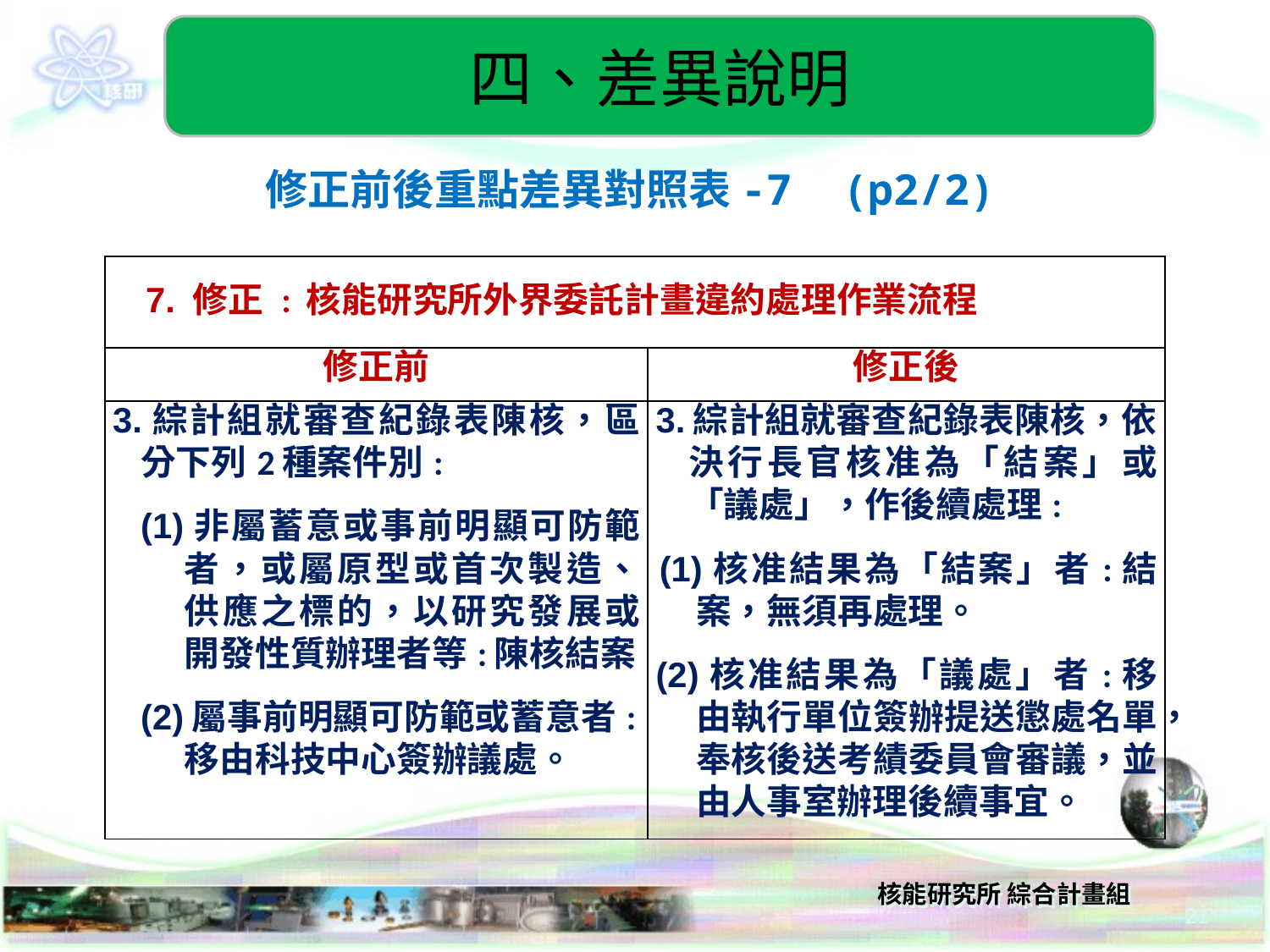

四、差異說明
修正前後重點差異對照表-7  (p2/2)
| 7. 修正 : 核能研究所外界委託計畫違約處理作業流程 |  |
| --- | --- |
| 修正前 | 修正後 |
| 3.綜計組就審查紀錄表陳核，區分下列2種案件別: (1)非屬蓄意或事前明顯可防範者，或屬原型或首次製造、供應之標的，以研究發展或開發性質辦理者等:陳核結案 (2)屬事前明顯可防範或蓄意者:移由科技中心簽辦議處。 | 3.綜計組就審查紀錄表陳核，依決行長官核准為「結案」或「議處」，作後續處理: (1)核准結果為「結案」者:結案，無須再處理。 (2)核准結果為「議處」者:移由執行單位簽辦提送懲處名單，奉核後送考績委員會審議，並由人事室辦理後續事宜。 |
21